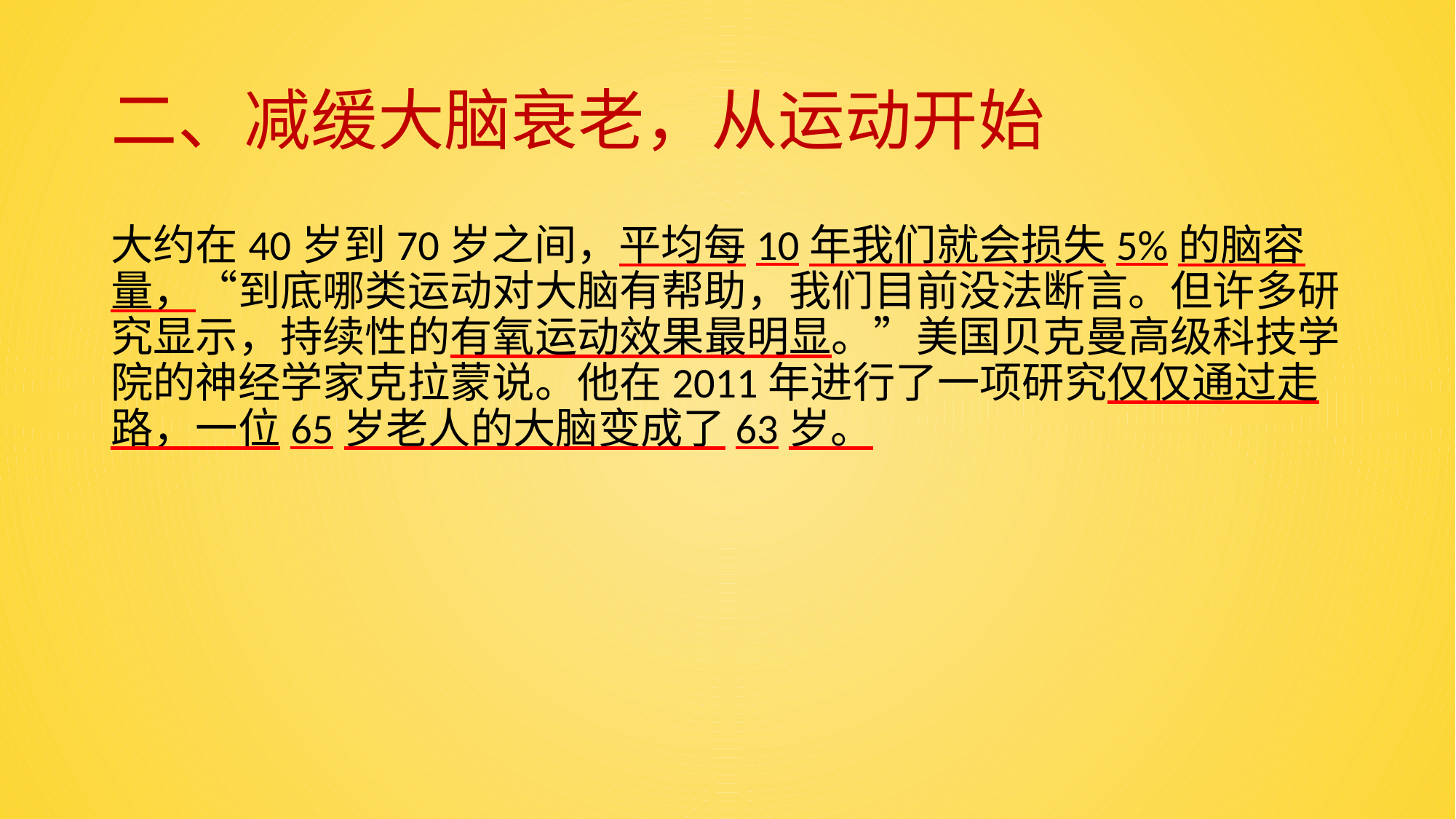

# 二、减缓大脑衰老，从运动开始
大约在40岁到70岁之间，平均每10年我们就会损失5%的脑容量，“到底哪类运动对大脑有帮助，我们目前没法断言。但许多研究显示，持续性的有氧运动效果最明显。”美国贝克曼高级科技学院的神经学家克拉蒙说。他在2011年进行了一项研究仅仅通过走路，一位65岁老人的大脑变成了63岁。